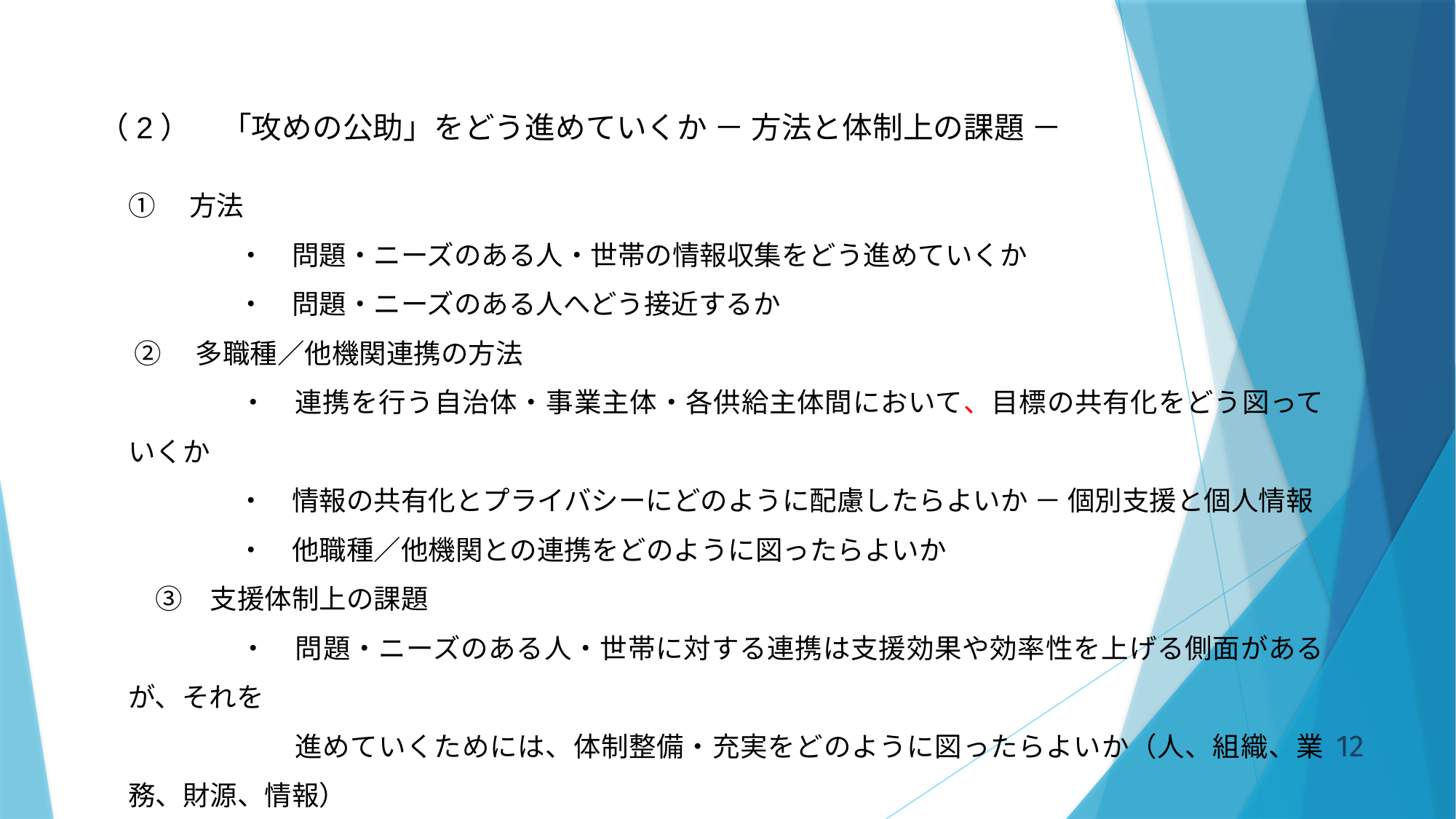

# （2）　「攻めの公助」をどう進めていくか － 方法と体制上の課題 －
①　方法
　　　　・　問題・ニーズのある人・世帯の情報収集をどう進めていくか
　　　　・　問題・ニーズのある人へどう接近するか
 ②　多職種／他機関連携の方法
　　　　・　連携を行う自治体・事業主体・各供給主体間において、目標の共有化をどう図っていくか
　　　　・　情報の共有化とプライバシーにどのように配慮したらよいか － 個別支援と個人情報
　　　　・　他職種／他機関との連携をどのように図ったらよいか
　③　支援体制上の課題
　　　　・　問題・ニーズのある人・世帯に対する連携は支援効果や効率性を上げる側面があるが、それを
　　　　　　進めていくためには、体制整備・充実をどのように図ったらよいか（人、組織、業務、財源、情報）
12